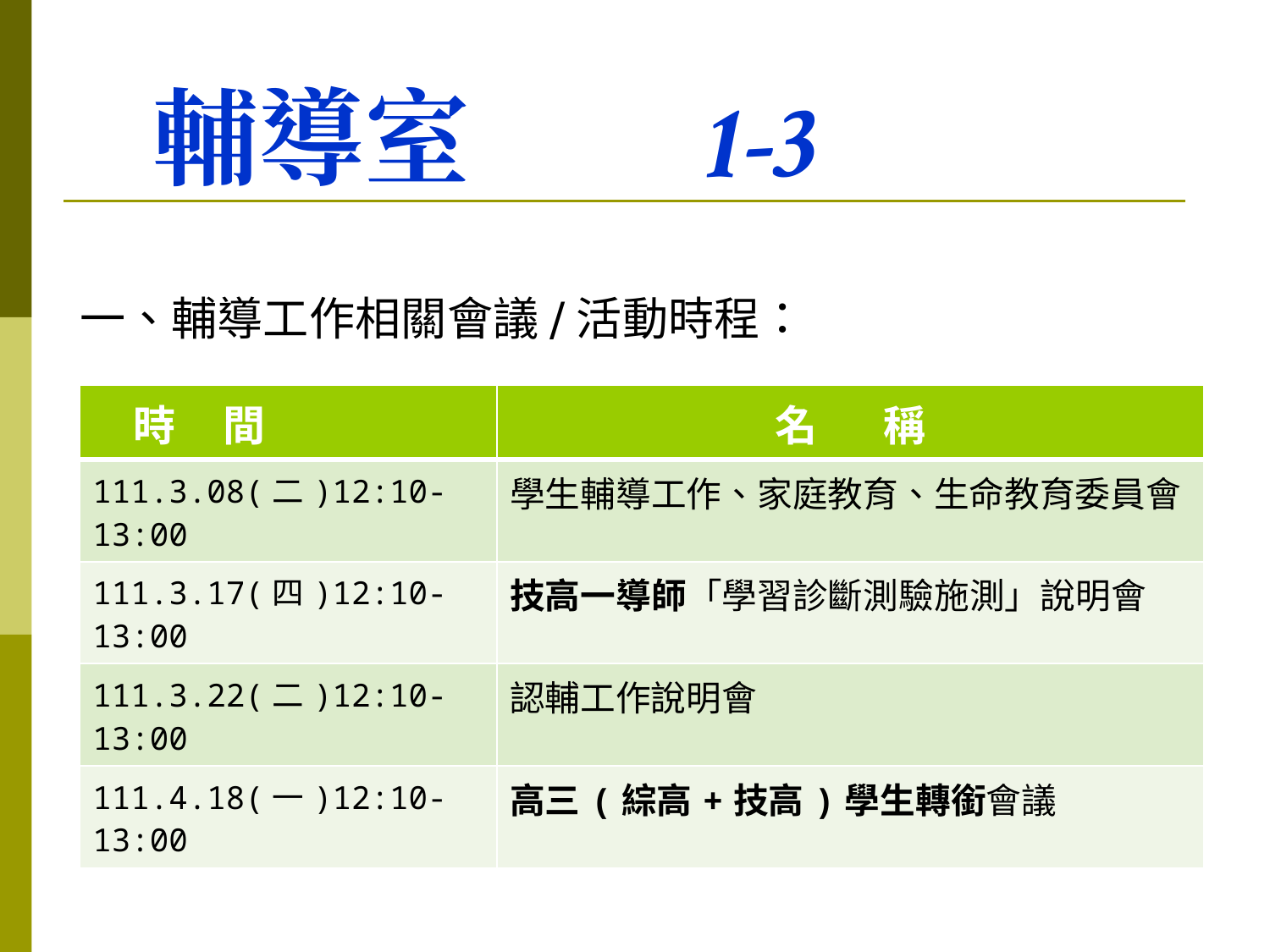

# 輔導室           1-3

   一、輔導工作相關會議/活動時程：

| 時 間 | 名 稱 |
| --- | --- |
| 111.3.08(二)12:10-13:00 | 學生輔導工作、家庭教育、生命教育委員會 |
| 111.3.17(四)12:10-13:00 | 技高一導師「學習診斷測驗施測」說明會 |
| 111.3.22(二)12:10-13:00 | 認輔工作說明會 |
| 111.4.18(一)12:10-13:00 | 高三(綜高+技高)學生轉銜會議 |